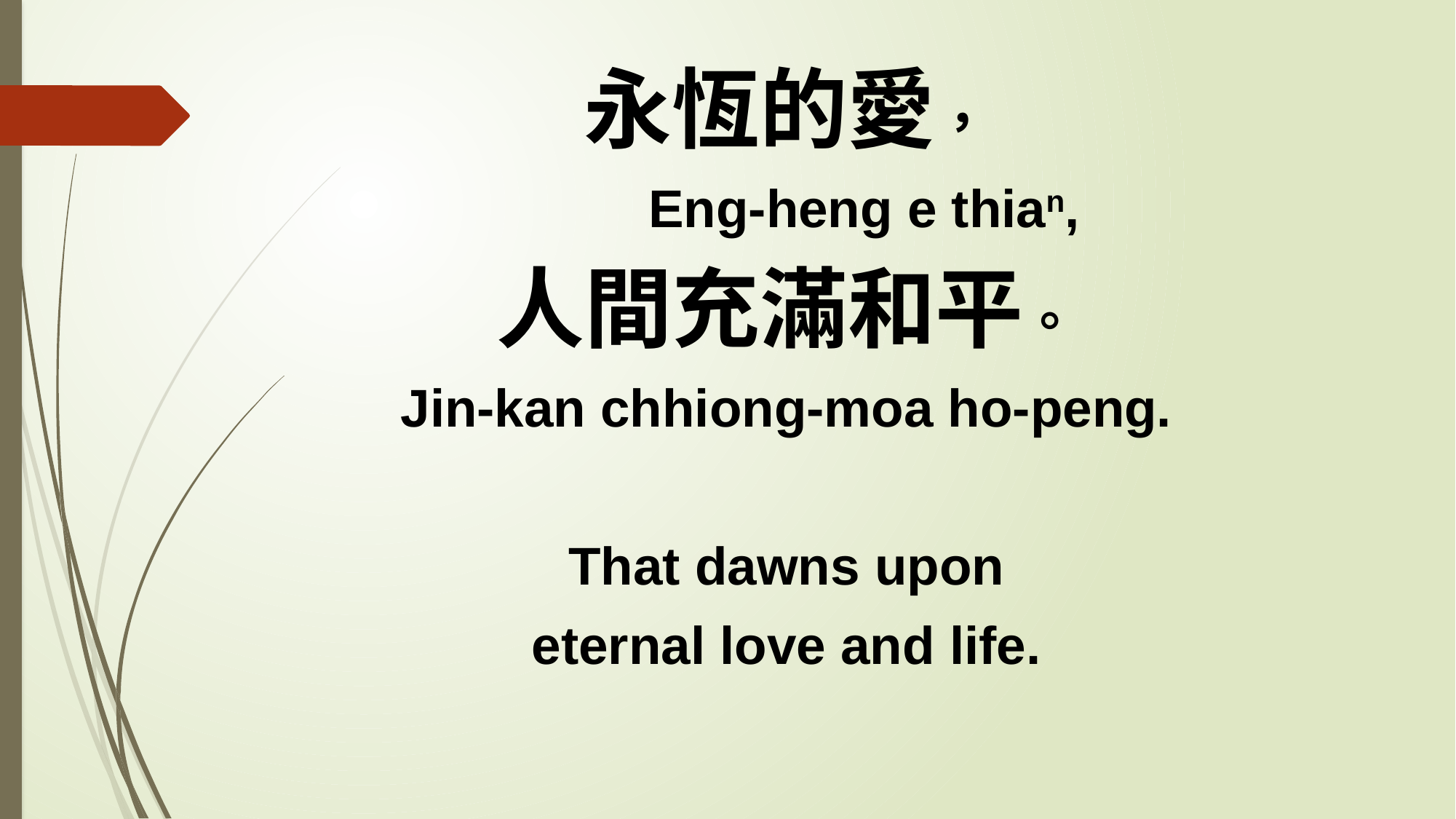

永恆的愛，
                          Eng-heng e thian,
人間充滿和平。
Jin-kan chhiong-moa ho-peng.

That dawns upon
eternal love and life.